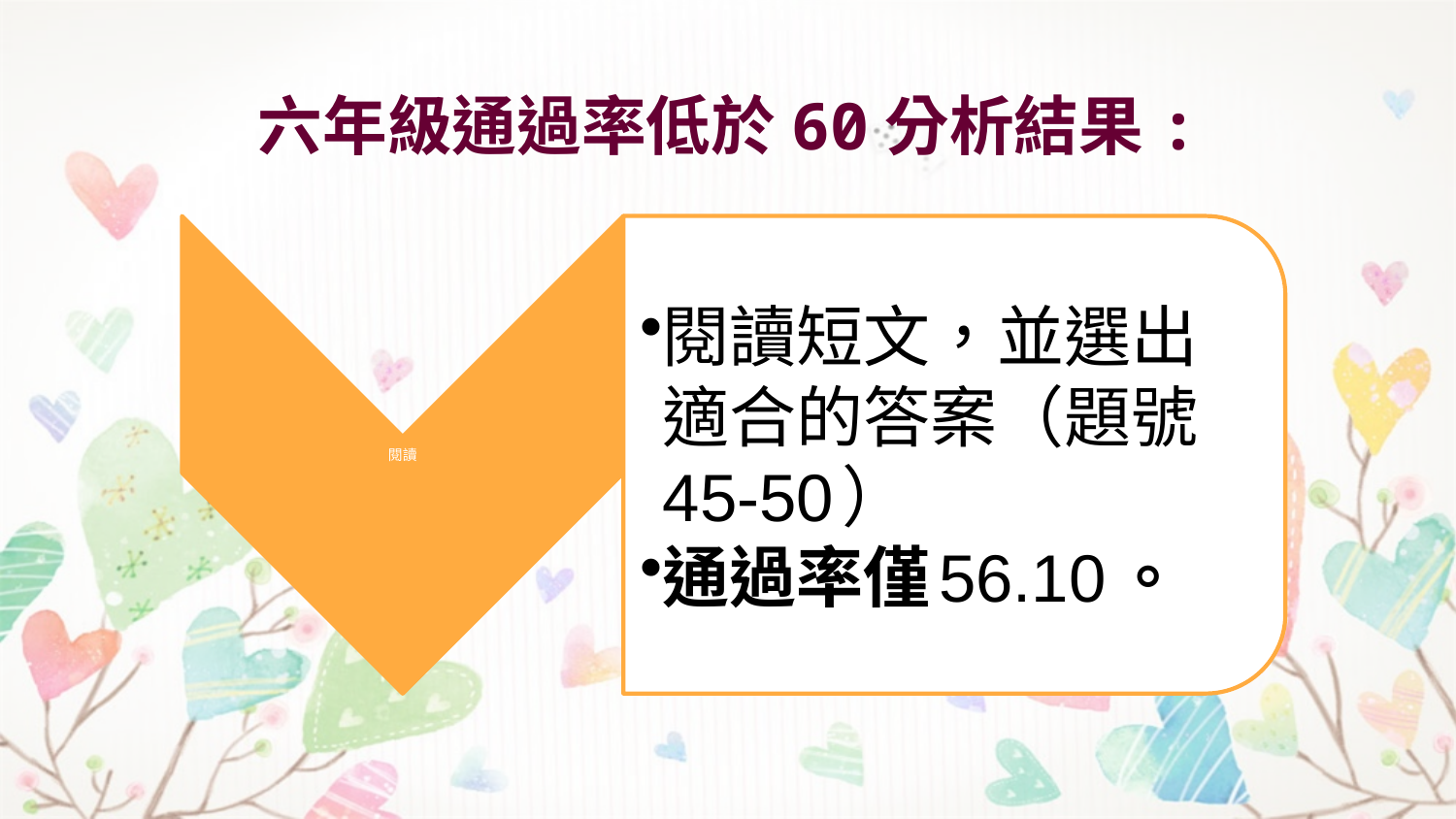

# 六年級通過率低於60分析結果:
閱讀
閱讀短文，並選出適合的答案（題號 45-50）
通過率僅56.10。